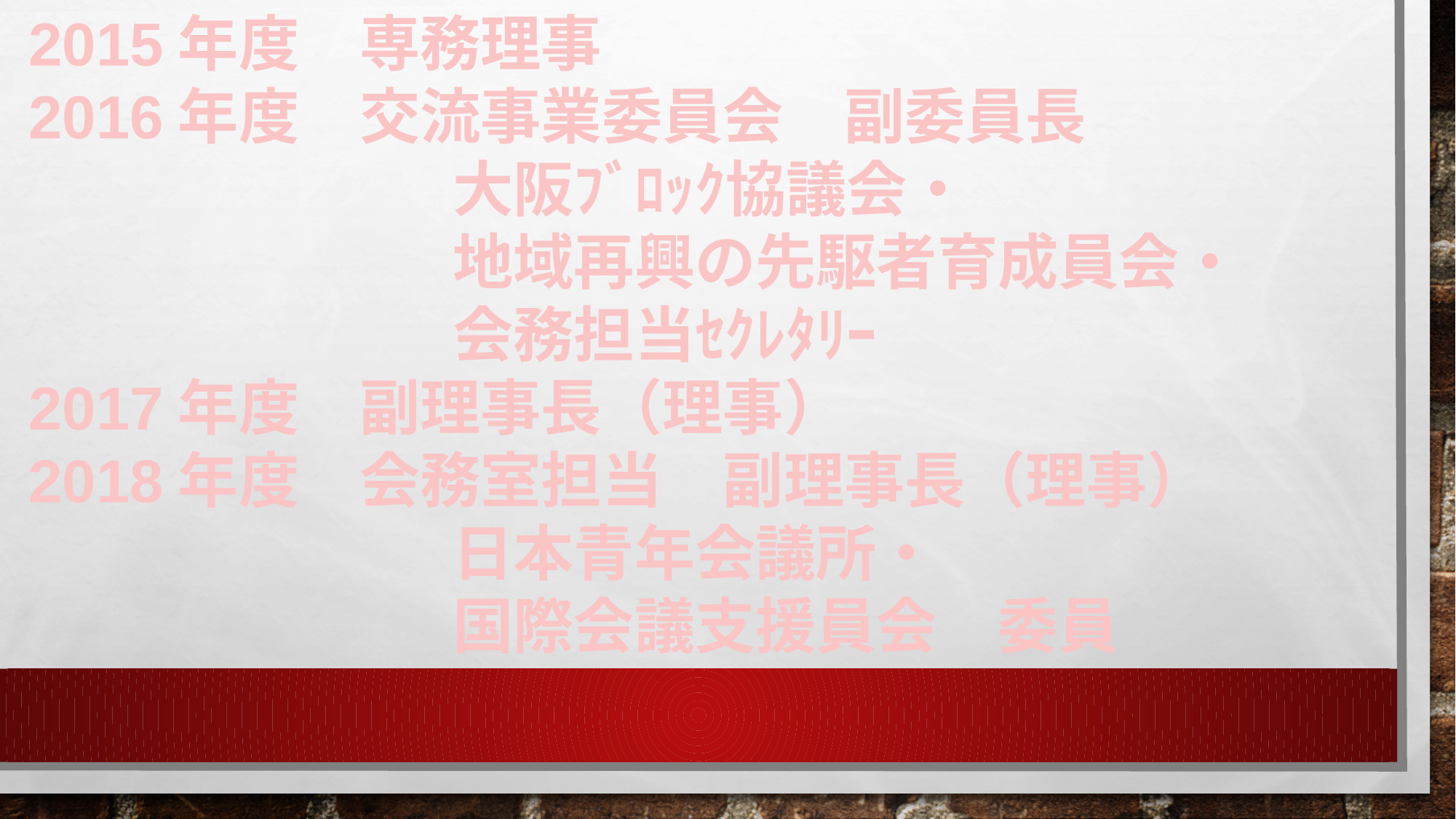

2015年度　専務理事
2016年度　交流事業委員会　副委員長
　　　　　　　大阪ﾌﾞﾛｯｸ協議会・
　　　　　　　地域再興の先駆者育成員会・
　　　　　　　会務担当ｾｸﾚﾀﾘｰ
2017年度　副理事長（理事）
2018年度　会務室担当　副理事長（理事）
　　　　　　　日本青年会議所・
　　　　　　　国際会議支援員会　委員